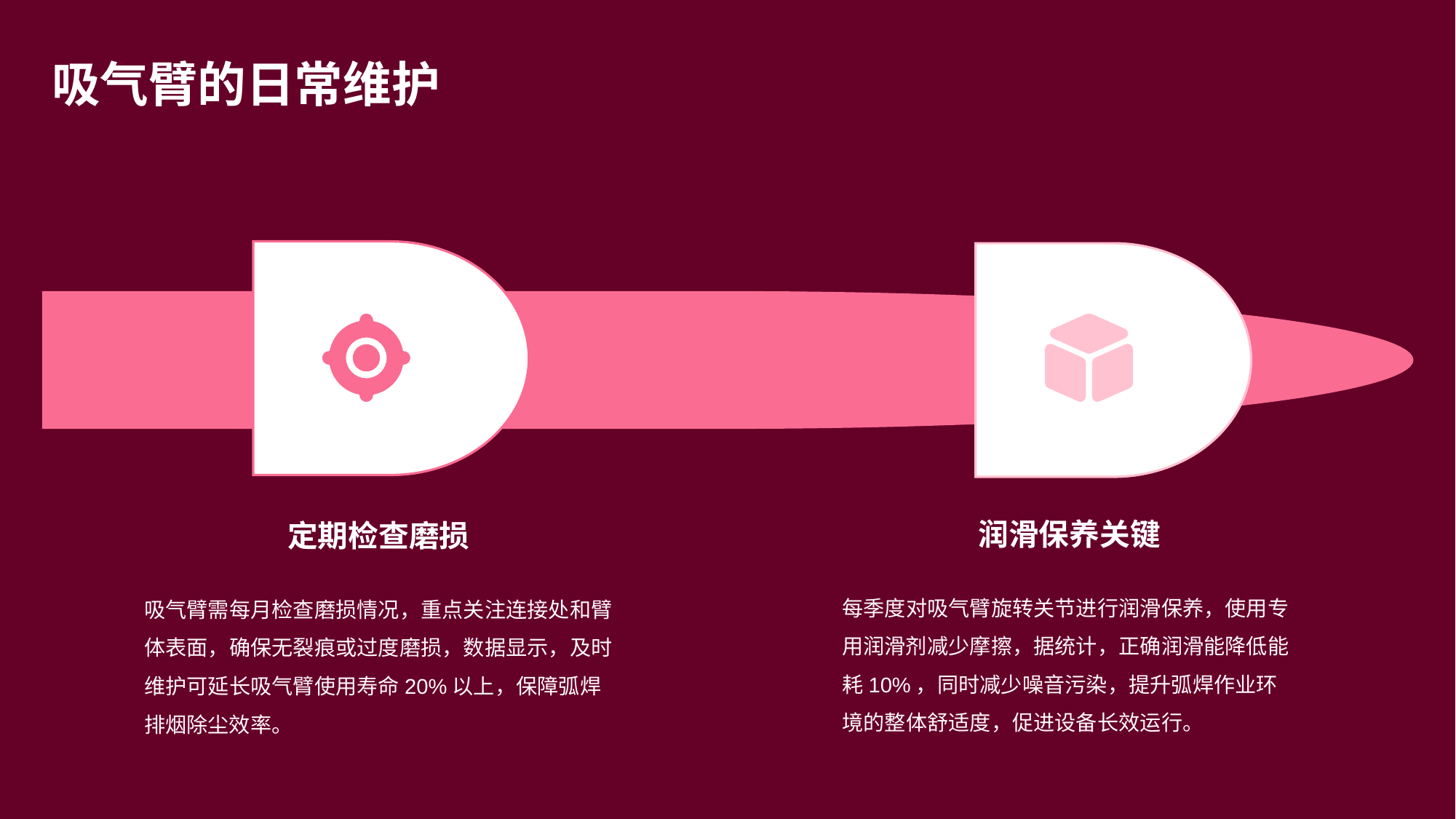

吸气臂的日常维护

润滑保养关键
定期检查磨损
每季度对吸气臂旋转关节进行润滑保养，使用专用润滑剂减少摩擦，据统计，正确润滑能降低能耗10%，同时减少噪音污染，提升弧焊作业环境的整体舒适度，促进设备长效运行。
吸气臂需每月检查磨损情况，重点关注连接处和臂体表面，确保无裂痕或过度磨损，数据显示，及时维护可延长吸气臂使用寿命20%以上，保障弧焊排烟除尘效率。